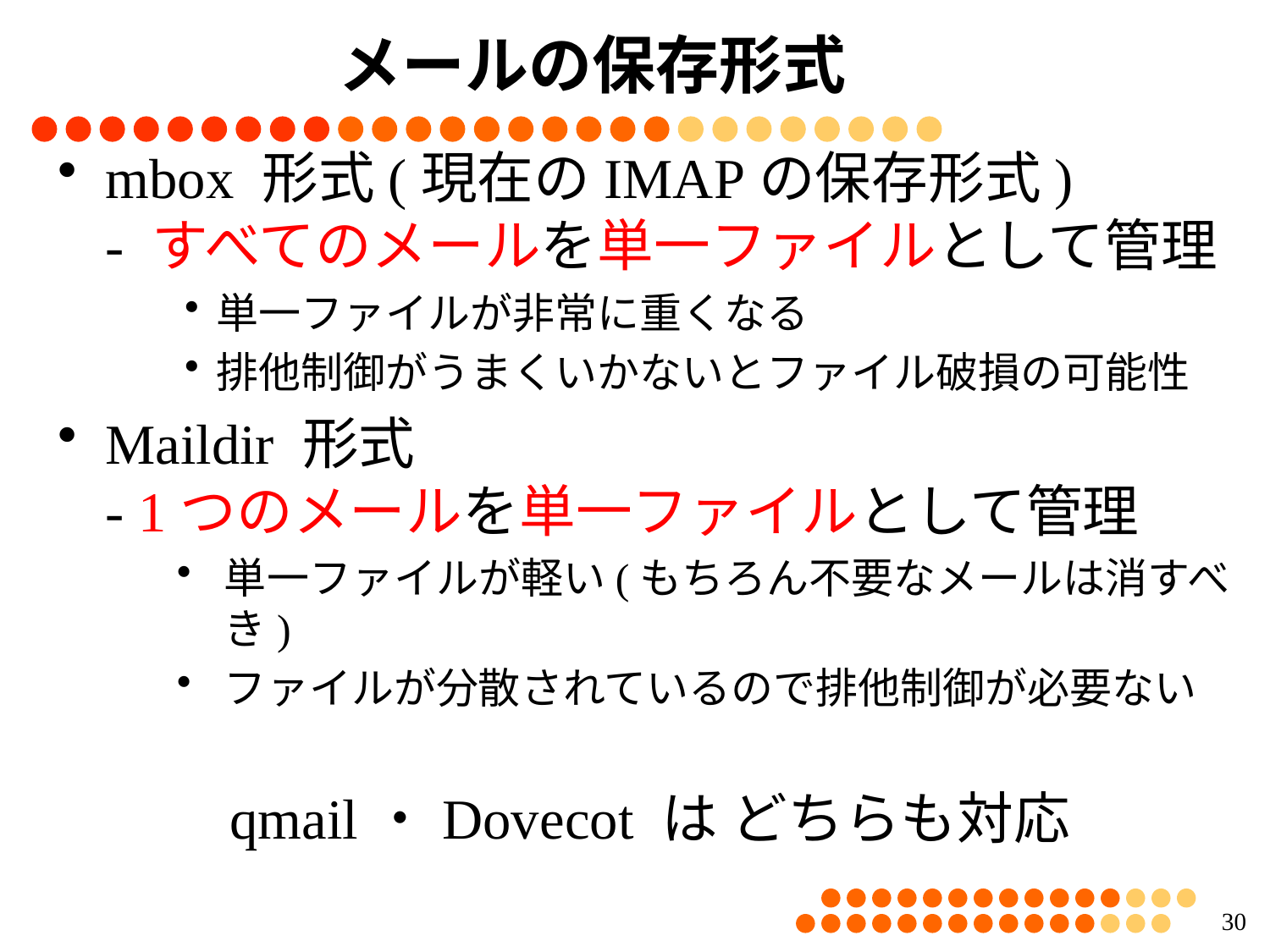

# メールの保存形式
mbox 形式(現在のIMAPの保存形式)
- すべてのメールを単一ファイルとして管理
単一ファイルが非常に重くなる
排他制御がうまくいかないとファイル破損の可能性
Maildir 形式
- 1つのメールを単一ファイルとして管理
単一ファイルが軽い(もちろん不要なメールは消すべき)
ファイルが分散されているので排他制御が必要ない

qmail・Dovecot は どちらも対応
30